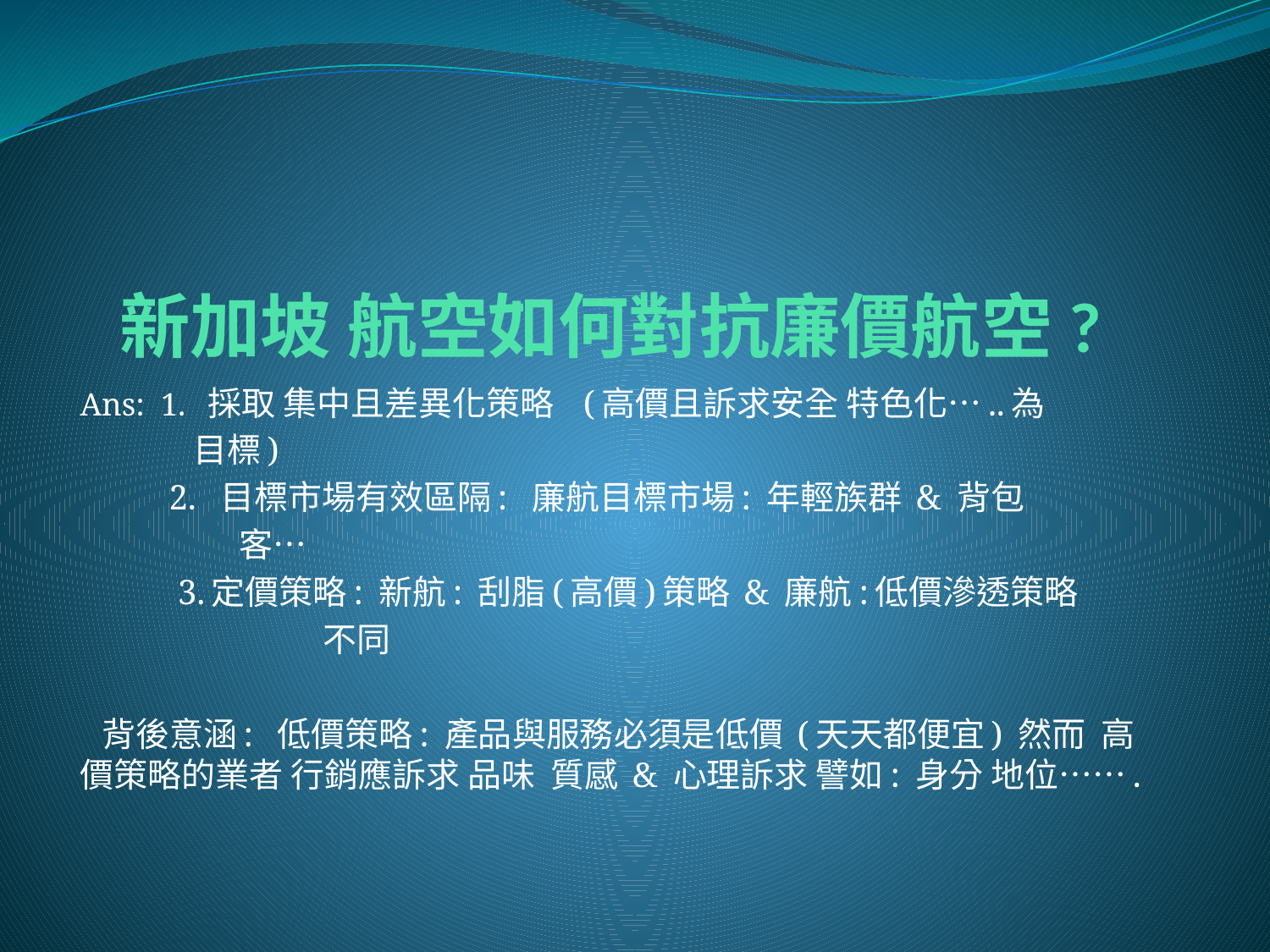

# 新加坡 航空如何對抗廉價航空?
Ans:  1.  採取 集中且差異化策略   (高價且訴求安全 特色化…..為
              目標)
          2.  目標市場有效區隔:  廉航目標市場: 年輕族群 & 背包
                    客…
           3.定價策略: 新航: 刮脂(高價)策略 & 廉航:低價滲透策略
                               不同

  背後意涵:  低價策略: 產品與服務必須是低價 (天天都便宜) 然而  高價策略的業者 行銷應訴求 品味  質感 & 心理訴求 譬如: 身分 地位…….